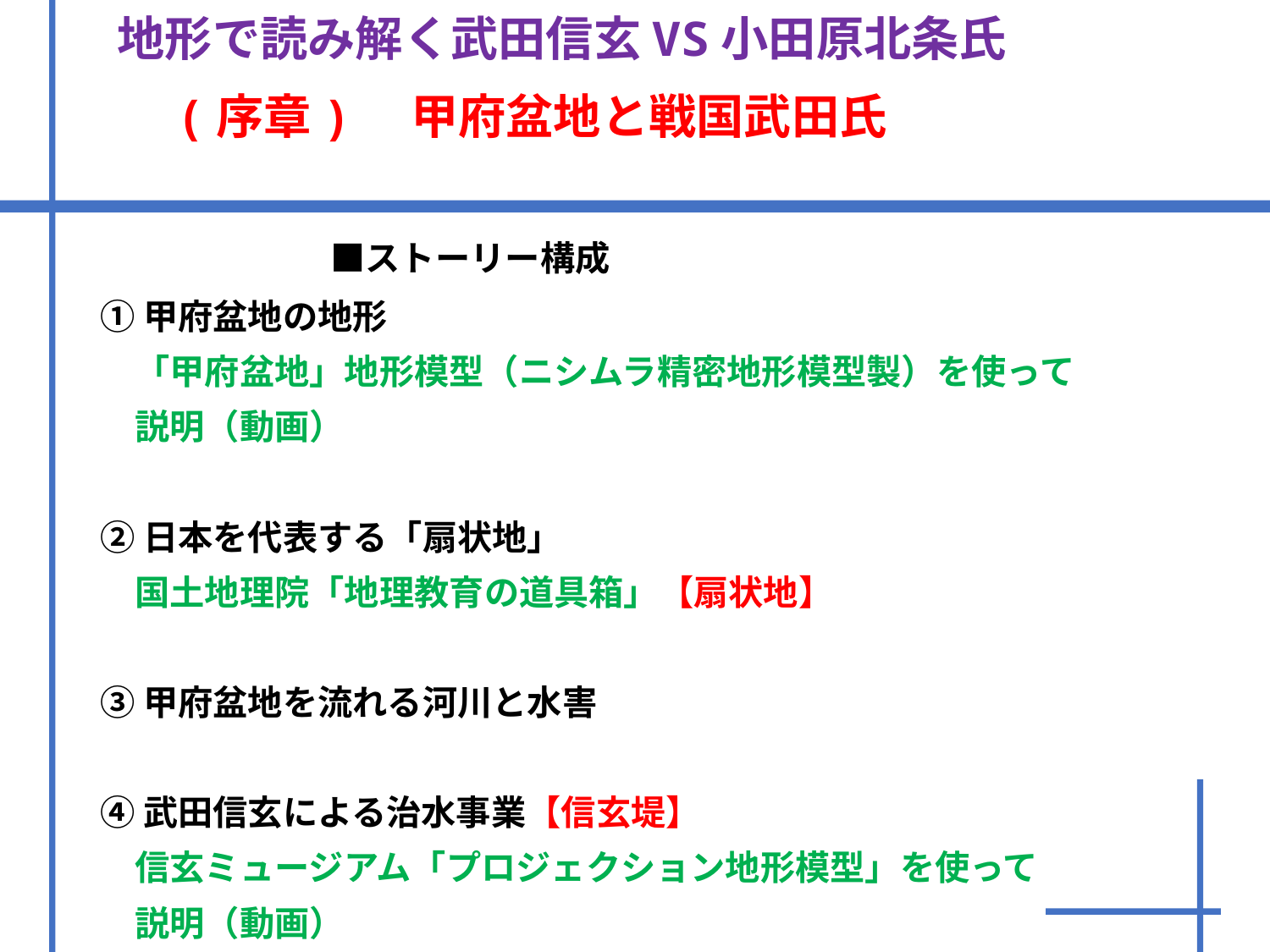

# 地形で読み解く武田信玄VS小田原北条氏 　(序章)　甲府盆地と戦国武田氏
　　　　　■ストーリー構成
①甲府盆地の地形
　「甲府盆地」地形模型（ニシムラ精密地形模型製）を使って
　説明（動画）

②日本を代表する「扇状地」
　国土地理院「地理教育の道具箱」【扇状地】

③甲府盆地を流れる河川と水害

④武田信玄による治水事業【信玄堤】
　信玄ミュージアム「プロジェクション地形模型」を使って
　説明（動画）